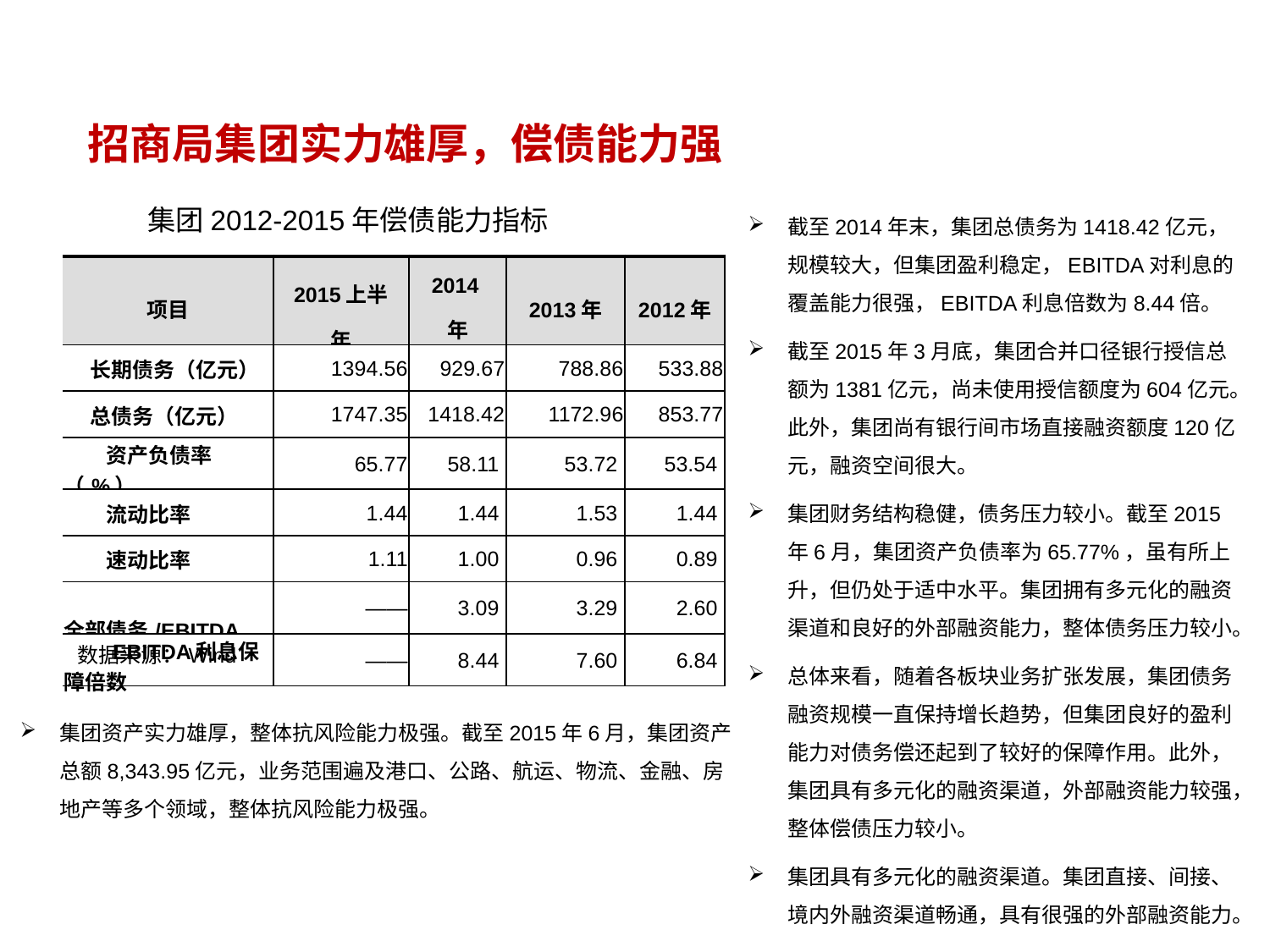

招商局集团实力雄厚，偿债能力强
截至2014年末，集团总债务为1418.42亿元，规模较大，但集团盈利稳定，EBITDA对利息的覆盖能力很强，EBITDA利息倍数为8.44倍。
截至2015年3月底，集团合并口径银行授信总额为1381亿元，尚未使用授信额度为604亿元。此外，集团尚有银行间市场直接融资额度120亿元，融资空间很大。
集团财务结构稳健，债务压力较小。截至2015年6月，集团资产负债率为65.77%，虽有所上升，但仍处于适中水平。集团拥有多元化的融资渠道和良好的外部融资能力，整体债务压力较小。
总体来看，随着各板块业务扩张发展，集团债务融资规模一直保持增长趋势，但集团良好的盈利能力对债务偿还起到了较好的保障作用。此外，集团具有多元化的融资渠道，外部融资能力较强，整体偿债压力较小。
集团具有多元化的融资渠道。集团直接、间接、境内外融资渠道畅通，具有很强的外部融资能力。

集团2012-2015年偿债能力指标
| 项目 | 2015上半年 | 2014年 | 2013年 | 2012年 |
| --- | --- | --- | --- | --- |
| 长期债务（亿元） | 1394.56 | 929.67 | 788.86 | 533.88 |
| 总债务（亿元） | 1747.35 | 1418.42 | 1172.96 | 853.77 |
| 资产负债率（%） | 65.77 | 58.11 | 53.72 | 53.54 |
| 流动比率 | 1.44 | 1.44 | 1.53 | 1.44 |
| 速动比率 | 1.11 | 1.00 | 0.96 | 0.89 |
| 全部债务/EBITDA | —— | 3.09 | 3.29 | 2.60 |
| EBITDA利息保障倍数 | —— | 8.44 | 7.60 | 6.84 |
数据来源：Wind
集团资产实力雄厚，整体抗风险能力极强。截至2015年6月，集团资产总额8,343.95亿元，业务范围遍及港口、公路、航运、物流、金融、房地产等多个领域，整体抗风险能力极强。